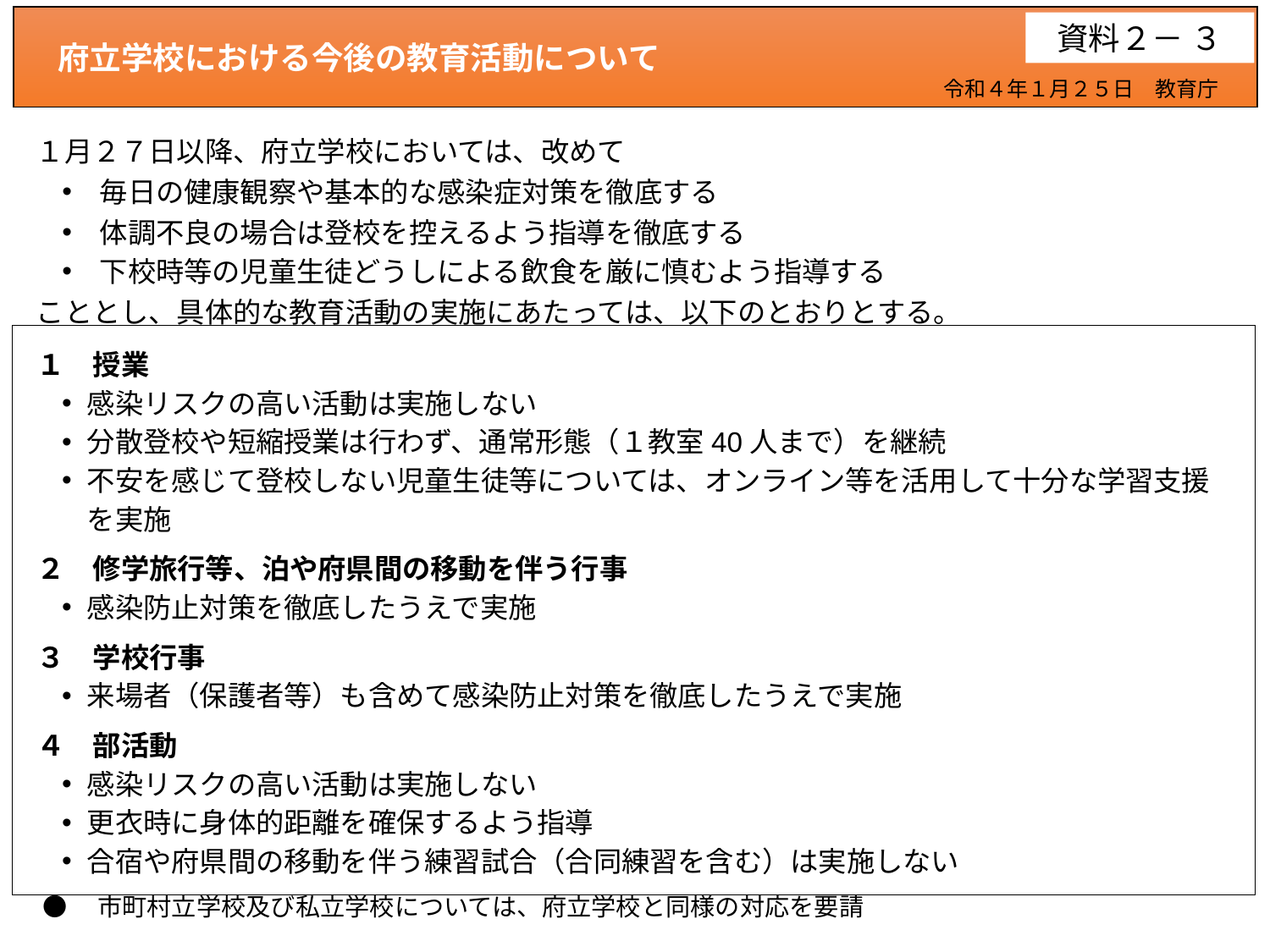

府立学校における今後の教育活動について
令和４年１月２５日　教育庁
資料２－ ３
令和２年３月31日
１月２７日以降、府立学校においては、改めて
毎日の健康観察や基本的な感染症対策を徹底する
体調不良の場合は登校を控えるよう指導を徹底する
下校時等の児童生徒どうしによる飲食を厳に慎むよう指導する
こととし、具体的な教育活動の実施にあたっては、以下のとおりとする。
１　授業
感染リスクの高い活動は実施しない
分散登校や短縮授業は行わず、通常形態（１教室40人まで）を継続
不安を感じて登校しない児童生徒等については、オンライン等を活用して十分な学習支援を実施
２　修学旅行等、泊や府県間の移動を伴う行事
感染防止対策を徹底したうえで実施
３　学校行事
来場者（保護者等）も含めて感染防止対策を徹底したうえで実施
４　部活動
感染リスクの高い活動は実施しない
更衣時に身体的距離を確保するよう指導
合宿や府県間の移動を伴う練習試合（合同練習を含む）は実施しない
●　市町村立学校及び私立学校については、府立学校と同様の対応を要請